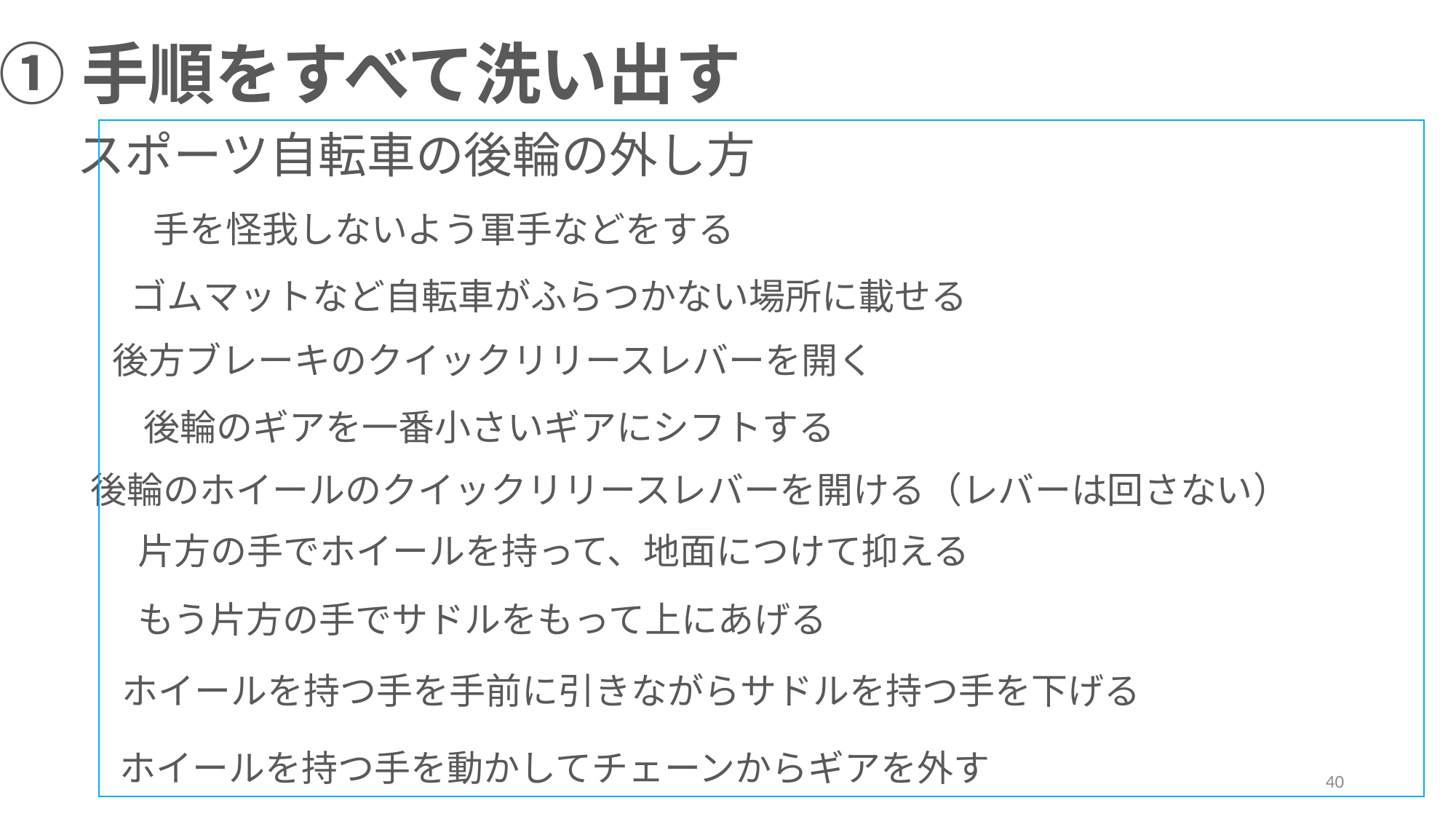

①手順をすべて洗い出す
スポーツ自転車の後輪の外し方
手を怪我しないよう軍手などをする
ゴムマットなど自転車がふらつかない場所に載せる
後方ブレーキのクイックリリースレバーを開く
後輪のギアを一番小さいギアにシフトする
後輪のホイールのクイックリリースレバーを開ける（レバーは回さない）
片方の手でホイールを持って、地面につけて抑える
もう片方の手でサドルをもって上にあげる
ホイールを持つ手を手前に引きながらサドルを持つ手を下げる
ホイールを持つ手を動かしてチェーンからギアを外す

40